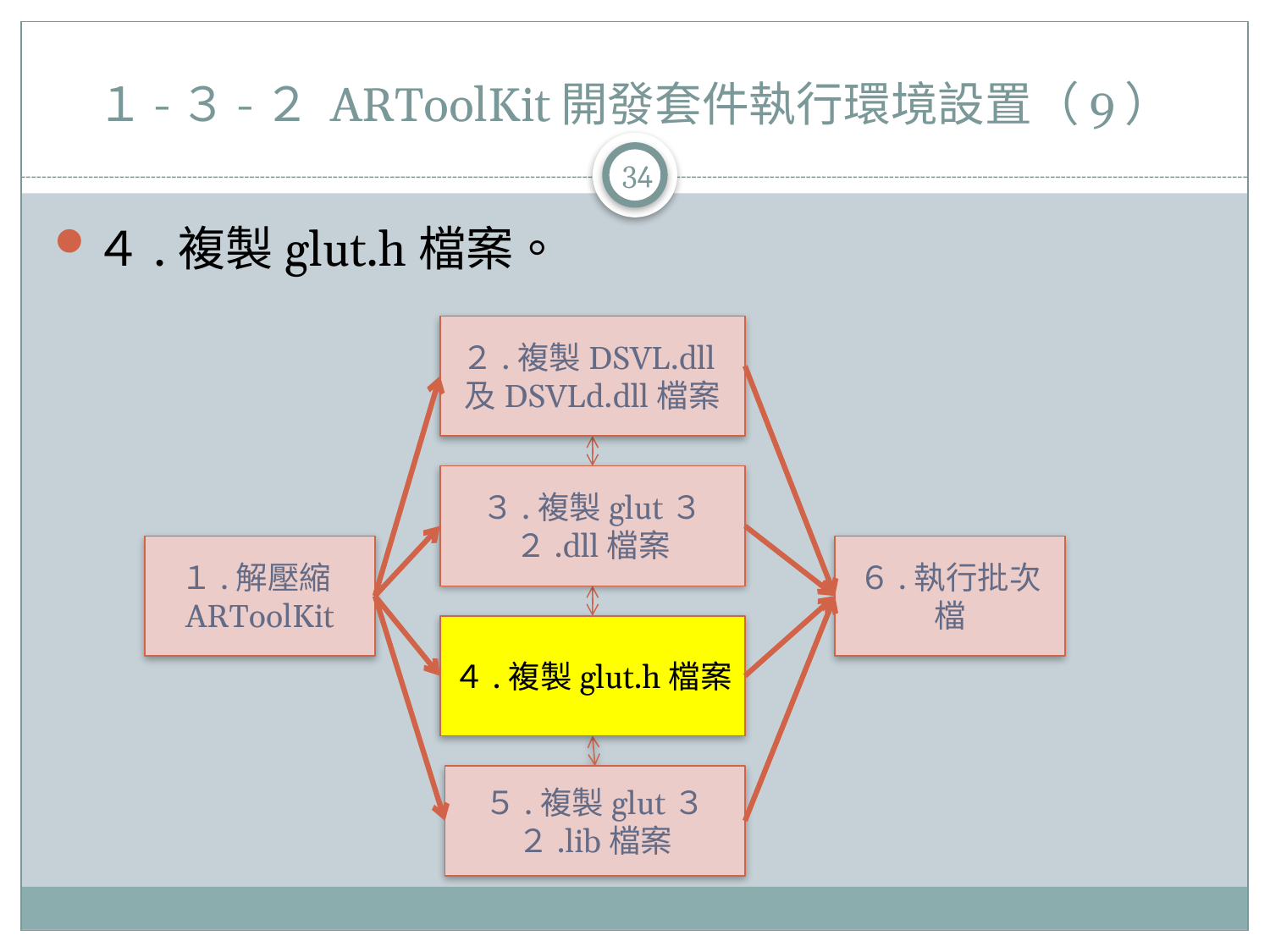

# １-３-２ ARToolKit開發套件執行環境設置（9）
34
４.複製glut.h檔案。

２.複製DSVL.dll及DSVLd.dll檔案
３.複製glut３２.dll檔案
１.解壓縮ARToolKit
６.執行批次檔
４.複製glut.h檔案
５.複製glut３２.lib檔案